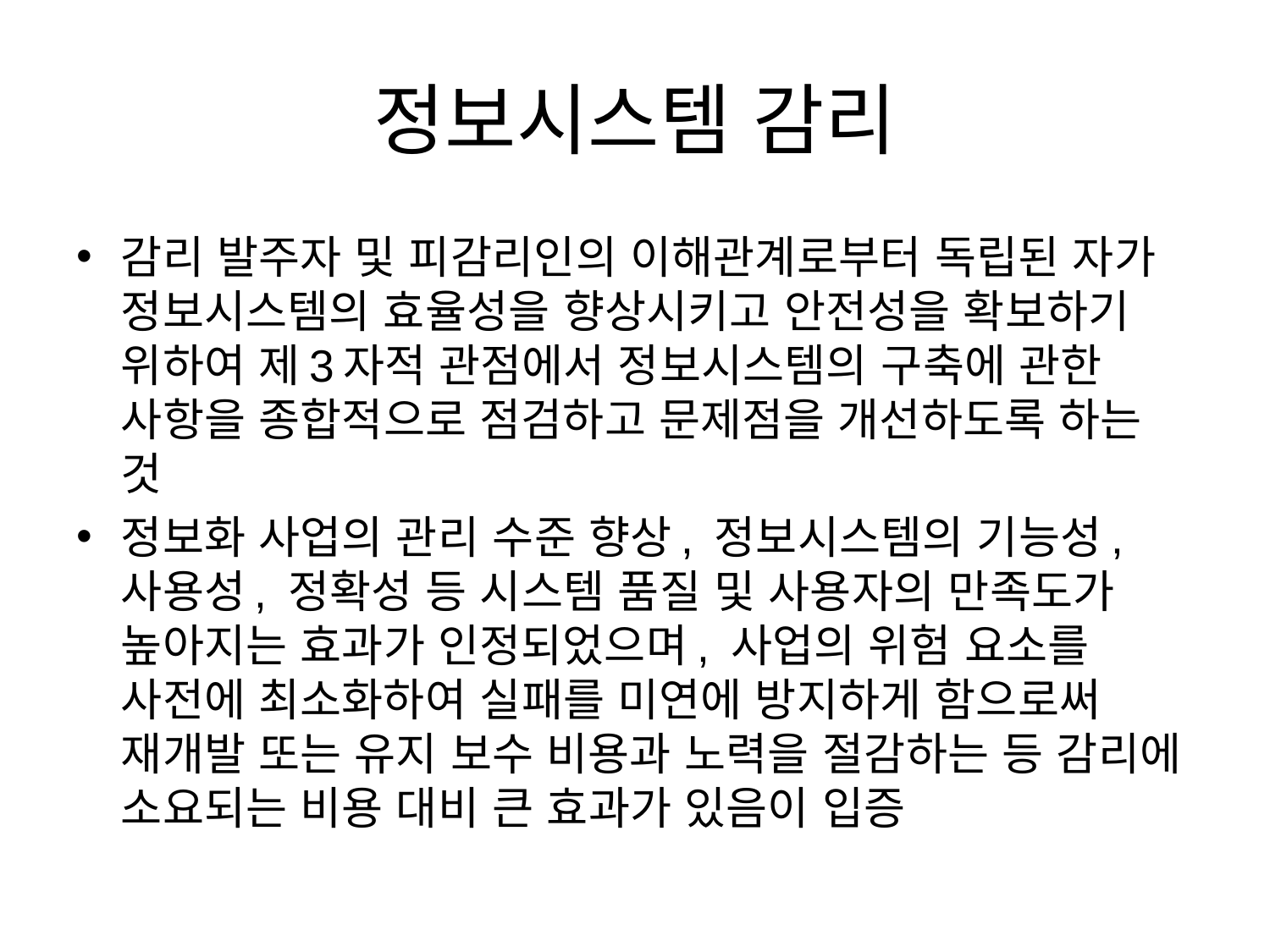

# 정보시스템 감리
감리 발주자 및 피감리인의 이해관계로부터 독립된 자가 정보시스템의 효율성을 향상시키고 안전성을 확보하기 위하여 제3자적 관점에서 정보시스템의 구축에 관한 사항을 종합적으로 점검하고 문제점을 개선하도록 하는 것
정보화 사업의 관리 수준 향상, 정보시스템의 기능성, 사용성, 정확성 등 시스템 품질 및 사용자의 만족도가 높아지는 효과가 인정되었으며, 사업의 위험 요소를 사전에 최소화하여 실패를 미연에 방지하게 함으로써 재개발 또는 유지 보수 비용과 노력을 절감하는 등 감리에 소요되는 비용 대비 큰 효과가 있음이 입증